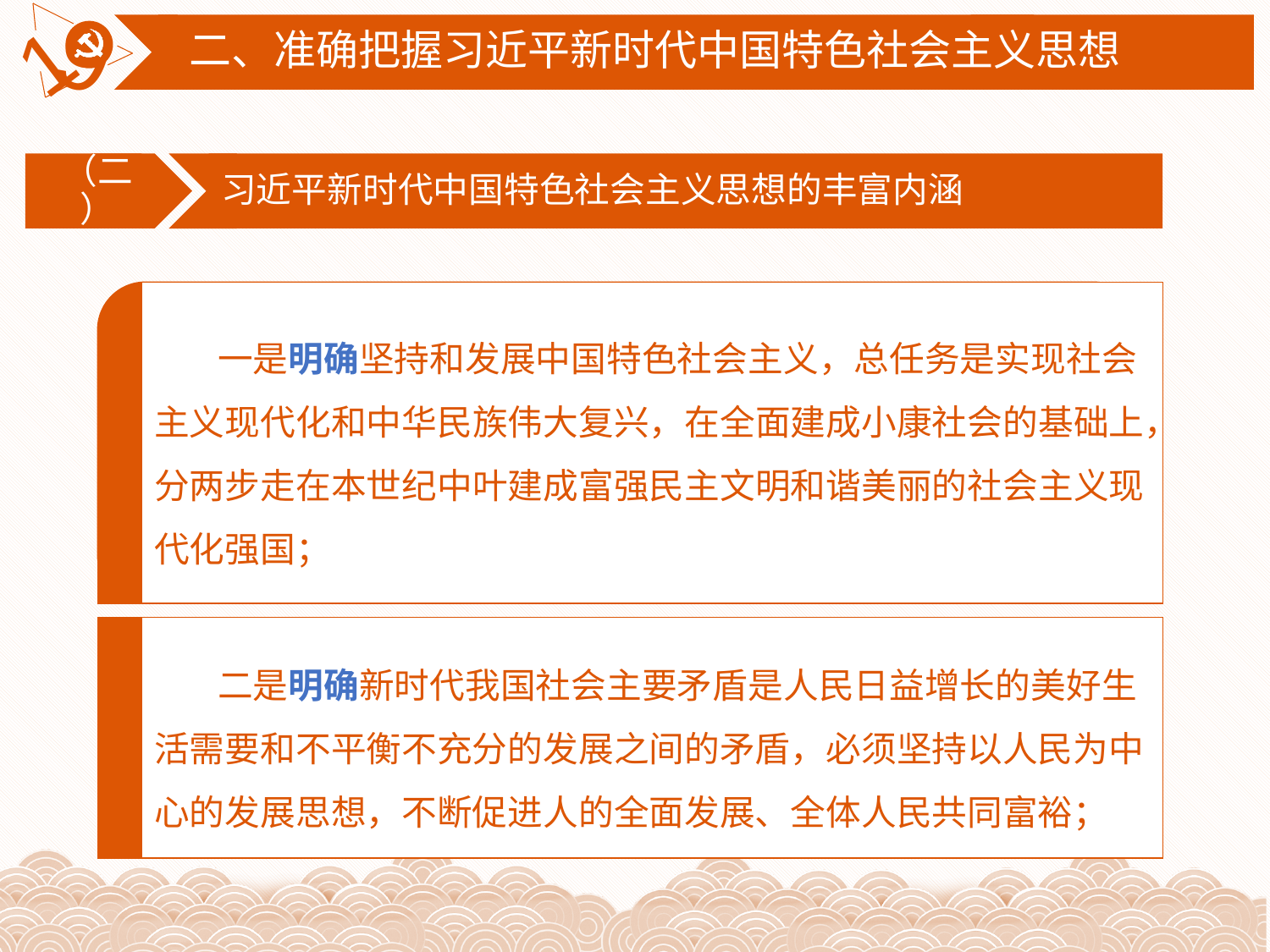

二、准确把握习近平新时代中国特色社会主义思想

（二）

习近平新时代中国特色社会主义思想的丰富内涵

一是明确坚持和发展中国特色社会主义，总任务是实现社会主义现代化和中华民族伟大复兴，在全面建成小康社会的基础上，分两步走在本世纪中叶建成富强民主文明和谐美丽的社会主义现代化强国；

二是明确新时代我国社会主要矛盾是人民日益增长的美好生活需要和不平衡不充分的发展之间的矛盾，必须坚持以人民为中心的发展思想，不断促进人的全面发展、全体人民共同富裕；